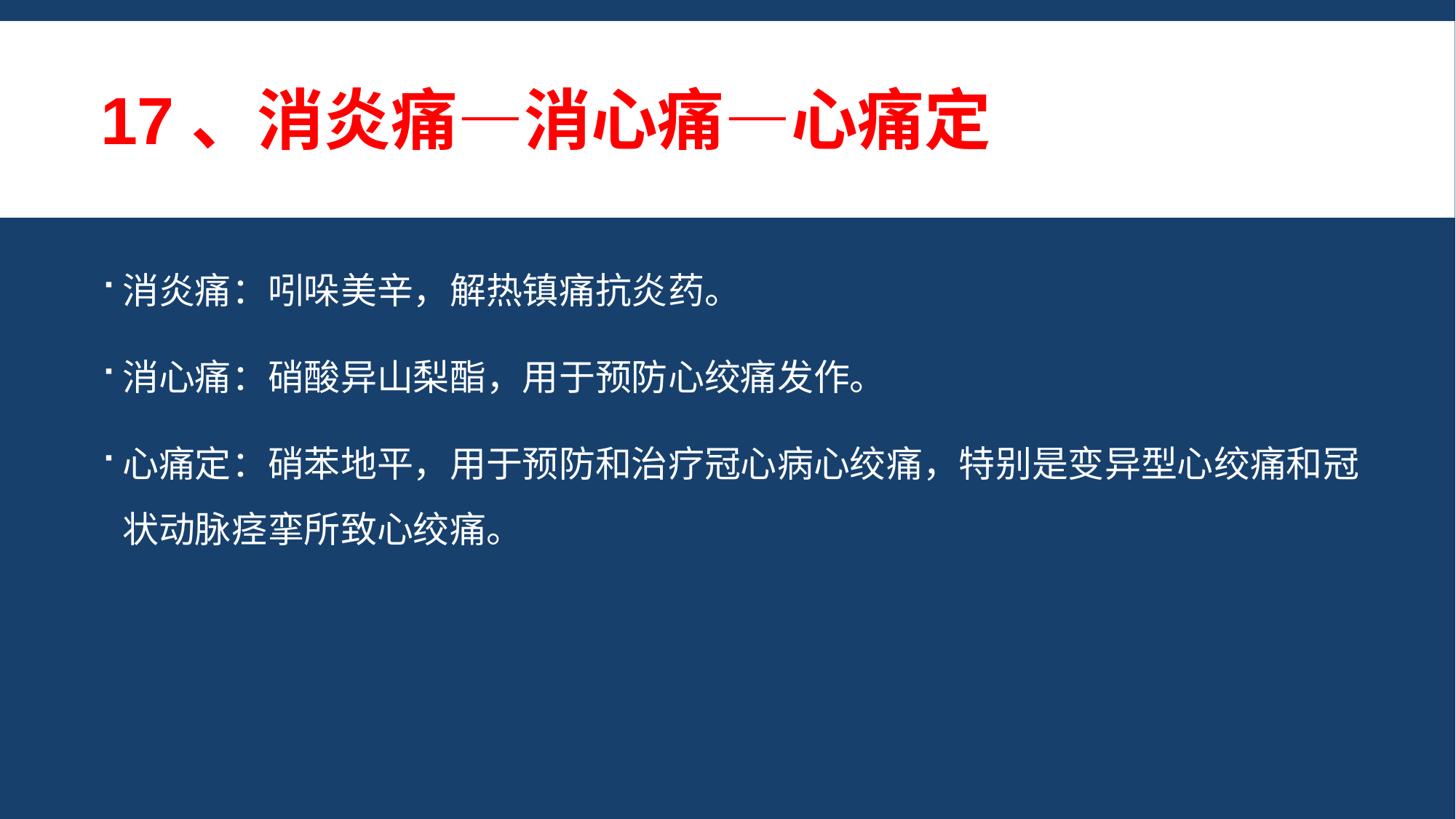

# 17、消炎痛—消心痛—心痛定
消炎痛：吲哚美辛，解热镇痛抗炎药。
消心痛：硝酸异山梨酯，用于预防心绞痛发作。
心痛定：硝苯地平，用于预防和治疗冠心病心绞痛，特别是变异型心绞痛和冠状动脉痉挛所致心绞痛。